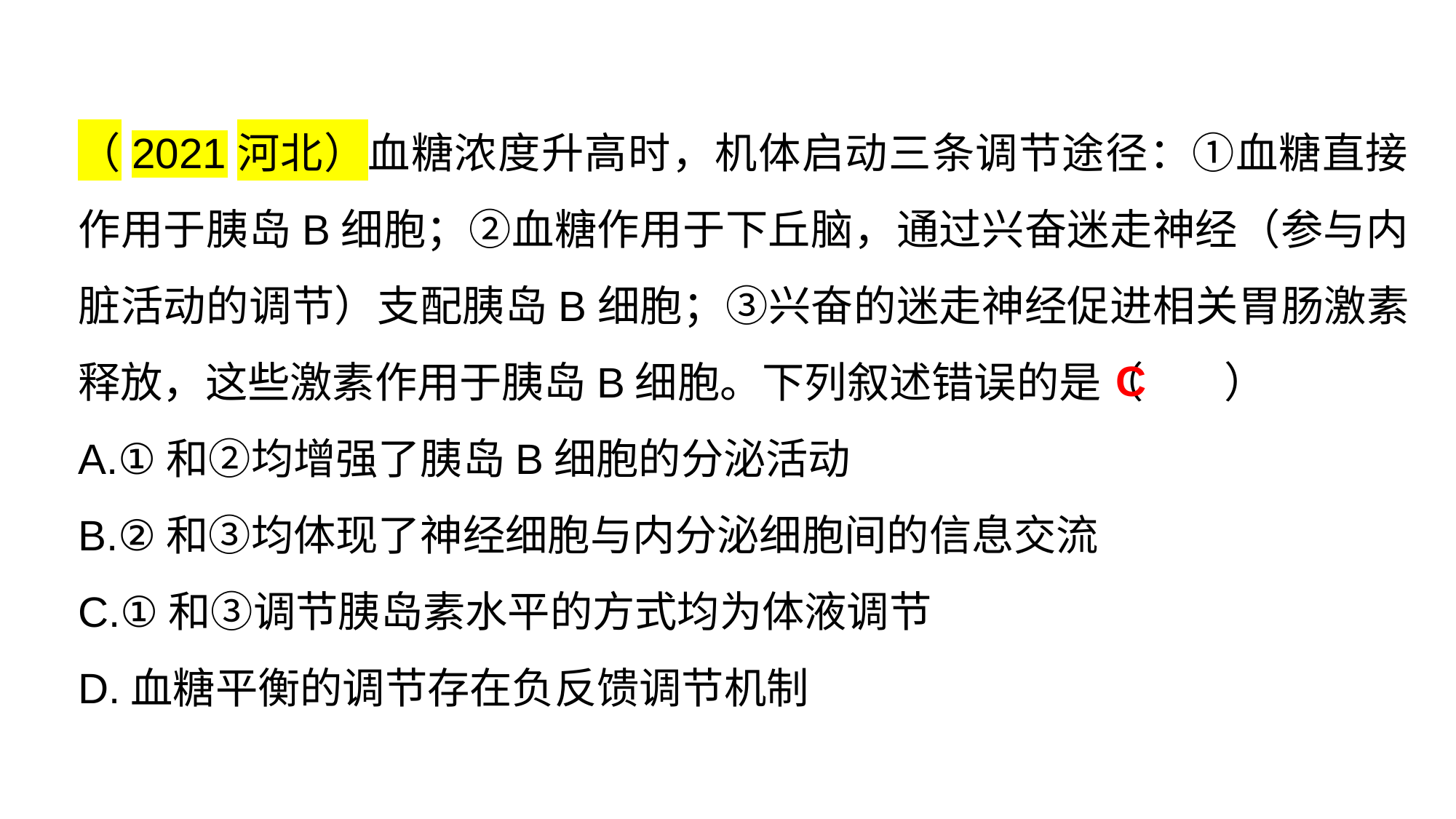

（2021河北）血糖浓度升高时，机体启动三条调节途径：①血糖直接作用于胰岛B细胞；②血糖作用于下丘脑，通过兴奋迷走神经（参与内脏活动的调节）支配胰岛B细胞；③兴奋的迷走神经促进相关胃肠激素释放，这些激素作用于胰岛B细胞。下列叙述错误的是（ 　   ）
A.①和②均增强了胰岛B细胞的分泌活动
B.②和③均体现了神经细胞与内分泌细胞间的信息交流
C.①和③调节胰岛素水平的方式均为体液调节
D.血糖平衡的调节存在负反馈调节机制
C